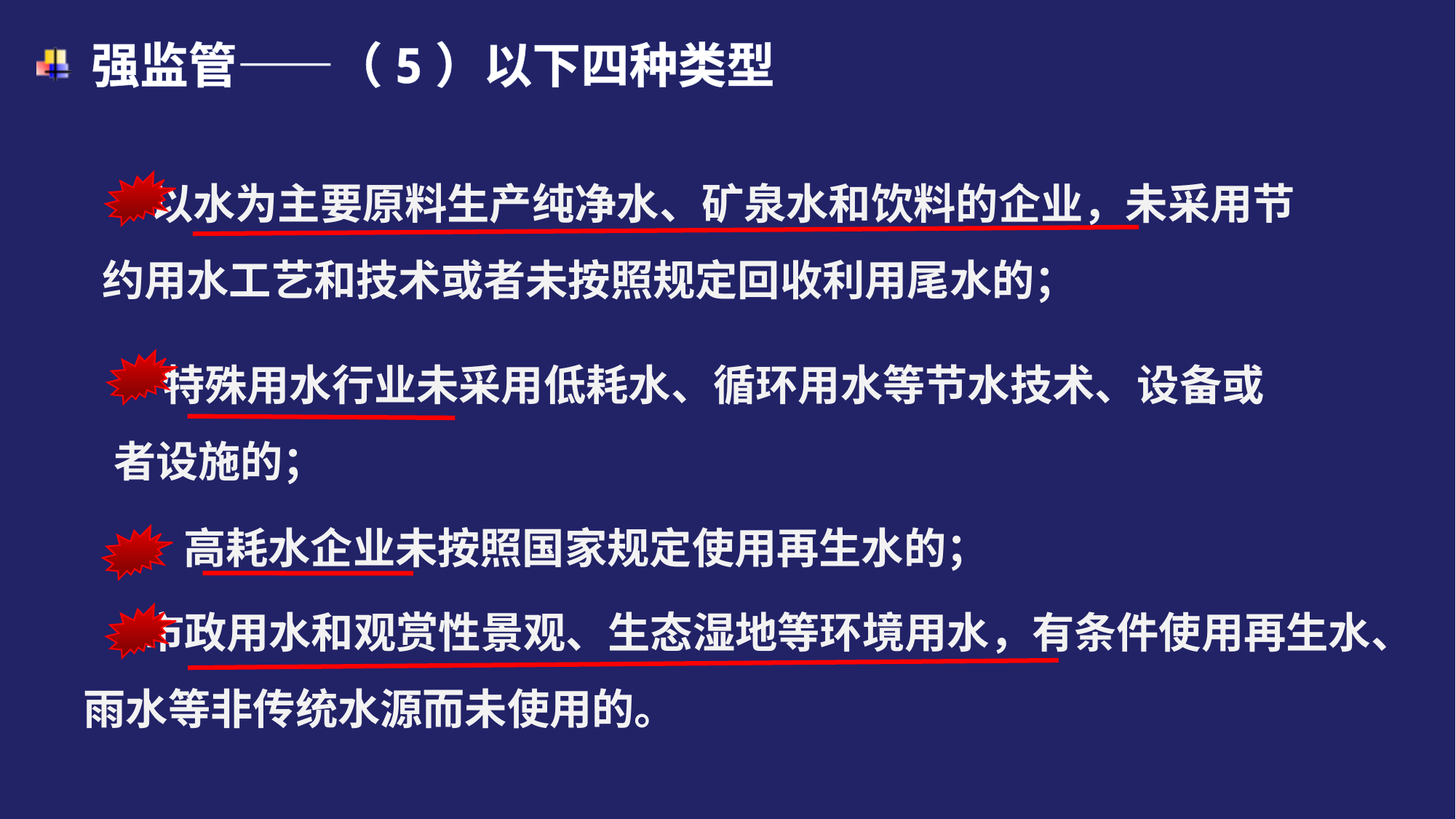

强监管——（5）以下四种类型
    以水为主要原料生产纯净水、矿泉水和饮料的企业，未采用节约用水工艺和技术或者未按照规定回收利用尾水的；

    特殊用水行业未采用低耗水、循环用水等节水技术、设备或者设施的；

    高耗水企业未按照国家规定使用再生水的；

     市政用水和观赏性景观、生态湿地等环境用水，有条件使用再生水、雨水等非传统水源而未使用的。